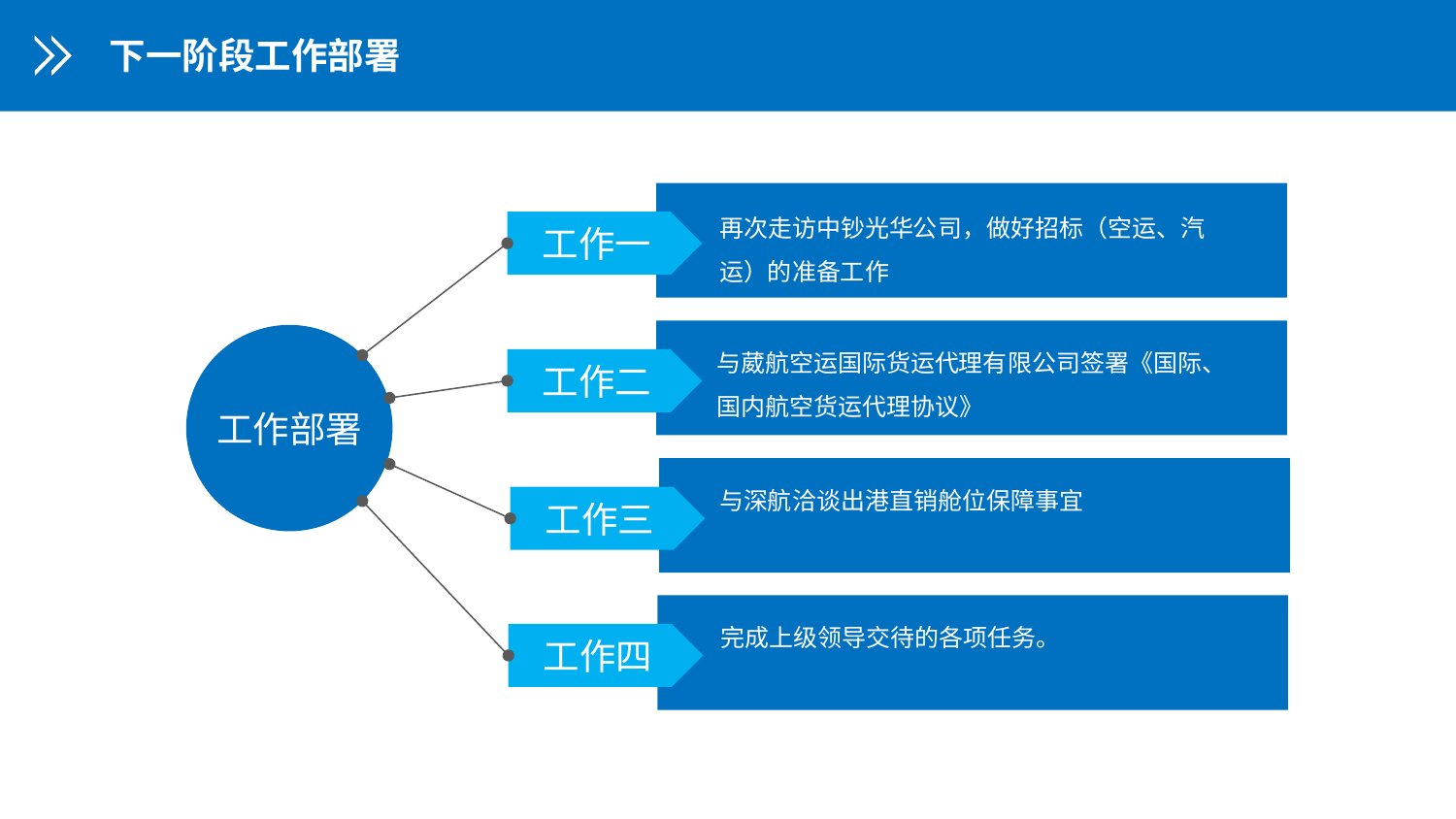

下一阶段工作部署

再次走访中钞光华公司，做好招标（空运、汽运）的准备工作
工作一

工作部署
与葳航空运国际货运代理有限公司签署《国际、国内航空货运代理协议》
工作二

与深航洽谈出港直销舱位保障事宜
工作三

完成上级领导交待的各项任务。
工作四